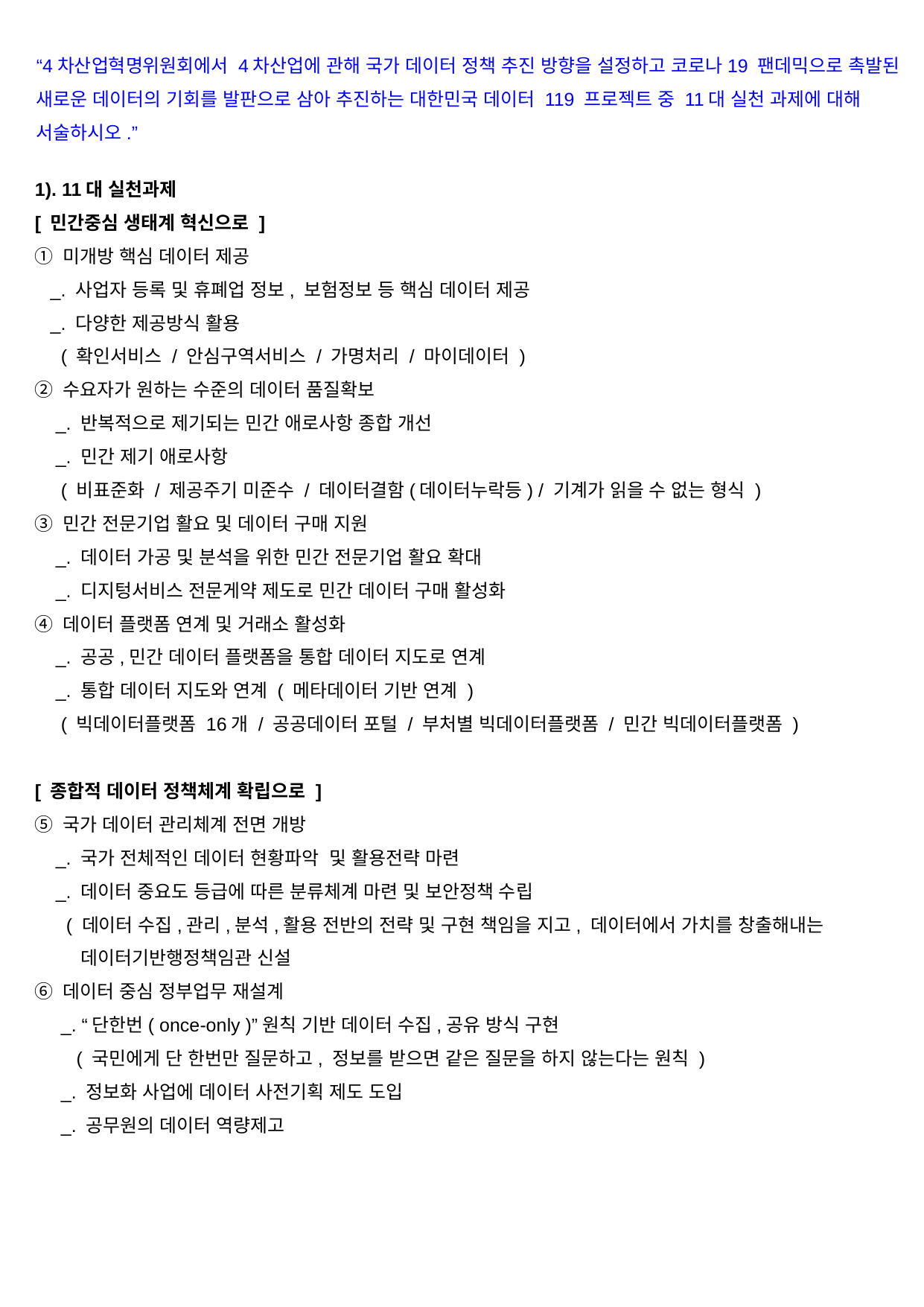

“4차산업혁명위원회에서 4차산업에 관해 국가 데이터 정책 추진 방향을 설정하고 코로나19 팬데믹으로 촉발된 새로운 데이터의 기회를 발판으로 삼아 추진하는 대한민국 데이터 119 프로젝트 중 11대 실천 과제에 대해 서술하시오.”
1). 11대 실천과제
[ 민간중심 생태계 혁신으로 ]
① 미개방 핵심 데이터 제공
   _. 사업자 등록 및 휴폐업 정보, 보험정보 등 핵심 데이터 제공
   _. 다양한 제공방식 활용
     ( 확인서비스 / 안심구역서비스 / 가명처리 / 마이데이터 )
② 수요자가 원하는 수준의 데이터 품질확보
    _. 반복적으로 제기되는 민간 애로사항 종합 개선
    _. 민간 제기 애로사항
     ( 비표준화 / 제공주기 미준수 / 데이터결함(데이터누락등) / 기계가 읽을 수 없는 형식 )
③ 민간 전문기업 활요 및 데이터 구매 지원
    _. 데이터 가공 및 분석을 위한 민간 전문기업 활요 확대
    _. 디지텅서비스 전문게약 제도로 민간 데이터 구매 활성화
④ 데이터 플랫폼 연계 및 거래소 활성화
    _. 공공,민간 데이터 플랫폼을 통합 데이터 지도로 연계
    _. 통합 데이터 지도와 연계 ( 메타데이터 기반 연계 )
     ( 빅데이터플랫폼 16개 / 공공데이터 포털 / 부처별 빅데이터플랫폼 / 민간 빅데이터플랫폼 )

[ 종합적 데이터 정책체계 확립으로 ]
⑤ 국가 데이터 관리체계 전면 개방
    _. 국가 전체적인 데이터 현황파악  및 활용전략 마련
    _. 데이터 중요도 등급에 따른 분류체계 마련 및 보안정책 수립
      ( 데이터 수집,관리,분석,활용 전반의 전략 및 구현 책임을 지고, 데이터에서 가치를 창출해내는
        데이터기반행정책임관 신설
⑥ 데이터 중심 정부업무 재설계
     _. “단한번( once-only )”원칙 기반 데이터 수집,공유 방식 구현
        ( 국민에게 단 한번만 질문하고, 정보를 받으면 같은 질문을 하지 않는다는 원칙 )
     _. 정보화 사업에 데이터 사전기획 제도 도입
     _. 공무원의 데이터 역량제고